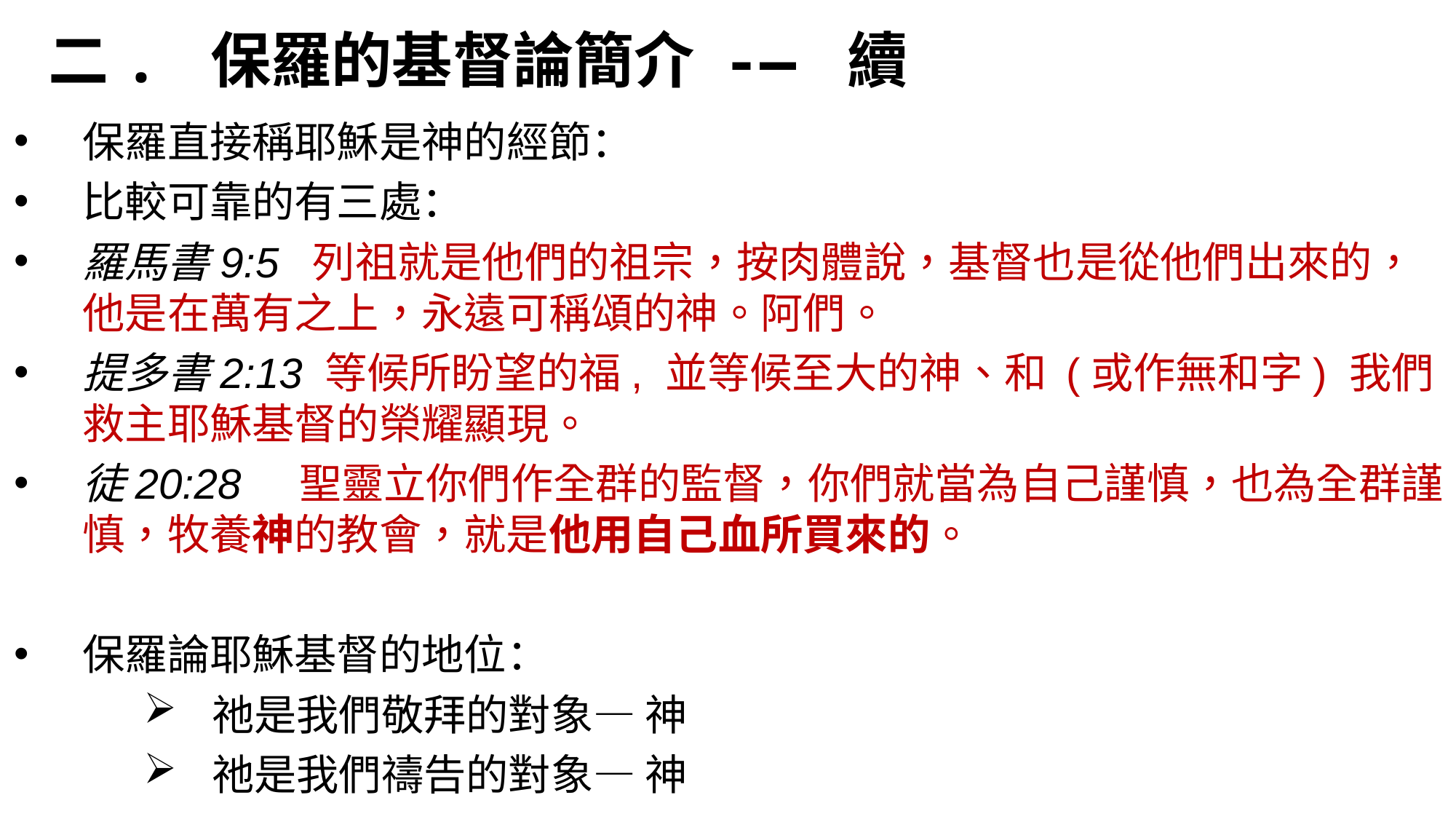

二. 保羅的基督論簡介 -— 續
保羅直接稱耶穌是神的經節：
比較可靠的有三處：
羅馬書9:5  列祖就是他們的祖宗，按肉體說，基督也是從他們出來的，他是在萬有之上，永遠可稱頌的神。阿們。
提多書2:13 等候所盼望的福, 並等候至大的神、和 (或作無和字) 我們救主耶穌基督的榮耀顯現。
徒20:28    聖靈立你們作全群的監督，你們就當為自己謹慎，也為全群謹慎，牧養神的教會，就是他用自己血所買來的。

保羅論耶穌基督的地位：
祂是我們敬拜的對象— 神
祂是我們禱告的對象— 神